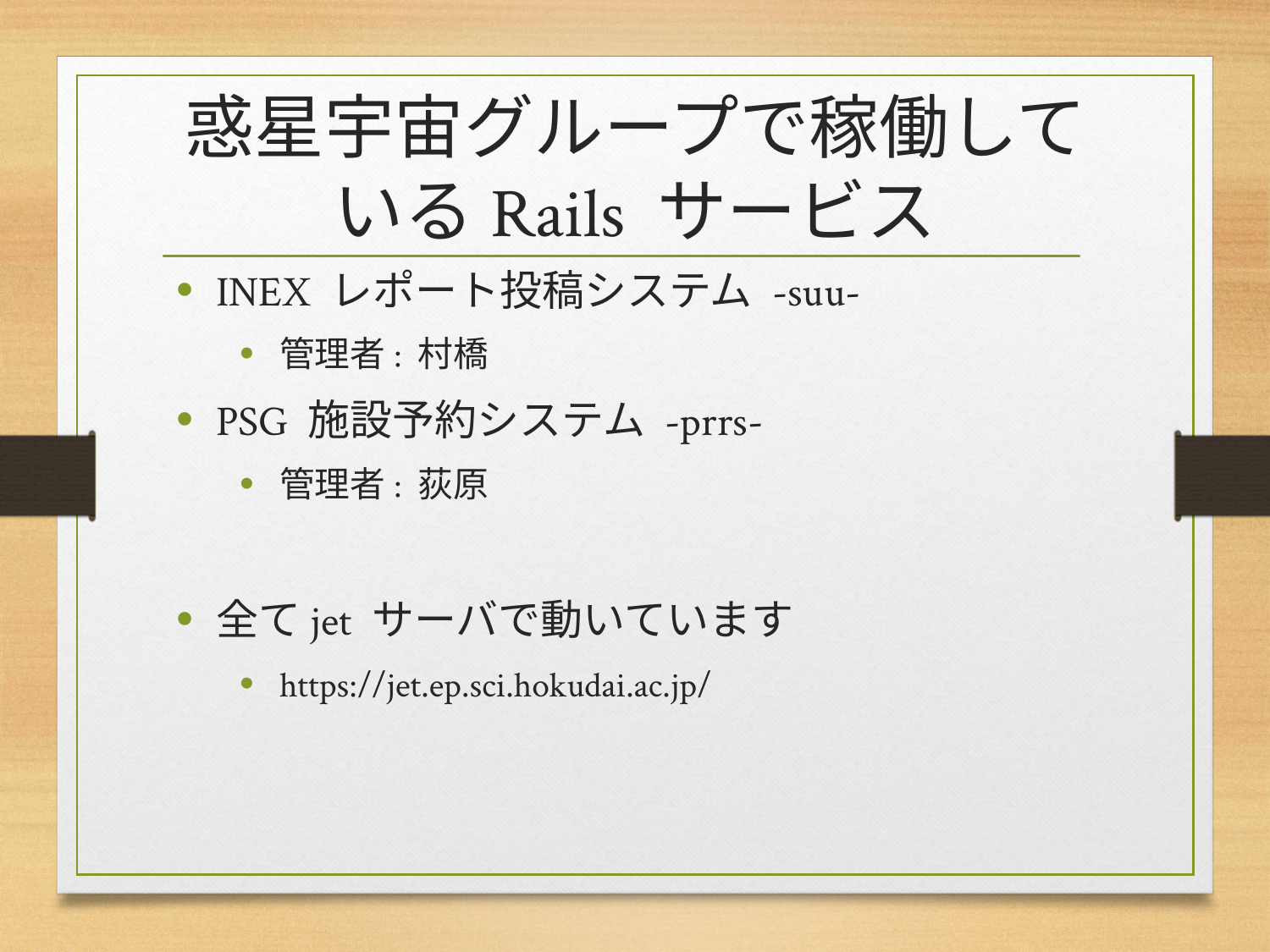

# 惑星宇宙グループで稼働しているRails サービス
INEX レポート投稿システム -suu-
管理者: 村橋
PSG 施設予約システム -prrs-
管理者: 荻原

全てjet サーバで動いています
https://jet.ep.sci.hokudai.ac.jp/